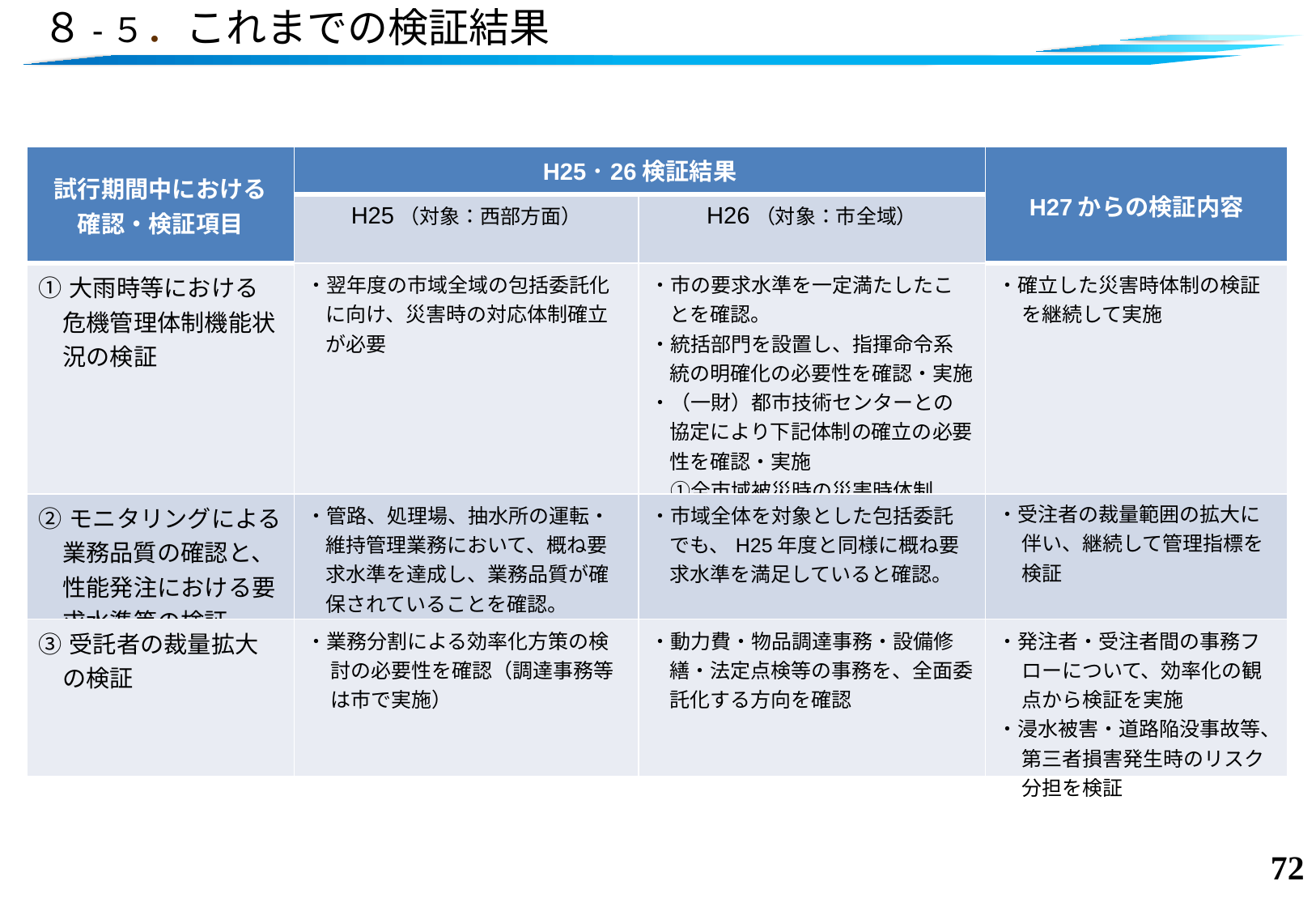

８-５．これまでの検証結果
| 試行期間中における 確認・検証項目 | H25･26検証結果 |  | H27からの検証内容 |
| --- | --- | --- | --- |
|  | H25（対象：西部方面） | H26（対象：市全域） |  |
| ①大雨時等における危機管理体制機能状況の検証 | ・翌年度の市域全域の包括委託化に向け、災害時の対応体制確立が必要 | ・市の要求水準を一定満たしたことを確認。 ・統括部門を設置し、指揮命令系統の明確化の必要性を確認・実施 ・（一財）都市技術センターとの協定により下記体制の確立の必要性を確認・実施 　①全市域被災時の災害時体制 　②他都市被災時の災害支援体制 | ・確立した災害時体制の検証を継続して実施 |
| ②モニタリングによる業務品質の確認と、性能発注における要求水準等の検証 | ・管路、処理場、抽水所の運転・維持管理業務において、概ね要求水準を達成し、業務品質が確保されていることを確認。 | ・市域全体を対象とした包括委託でも、H25年度と同様に概ね要求水準を満足していると確認。 | ・受注者の裁量範囲の拡大に伴い、継続して管理指標を検証 |
| ③受託者の裁量拡大の検証 | ・業務分割による効率化方策の検討の必要性を確認（調達事務等は市で実施） | ・動力費・物品調達事務・設備修繕・法定点検等の事務を、全面委託化する方向を確認 | ・発注者・受注者間の事務フローについて、効率化の観点から検証を実施 ・浸水被害・道路陥没事故等、第三者損害発生時のリスク分担を検証 |
72